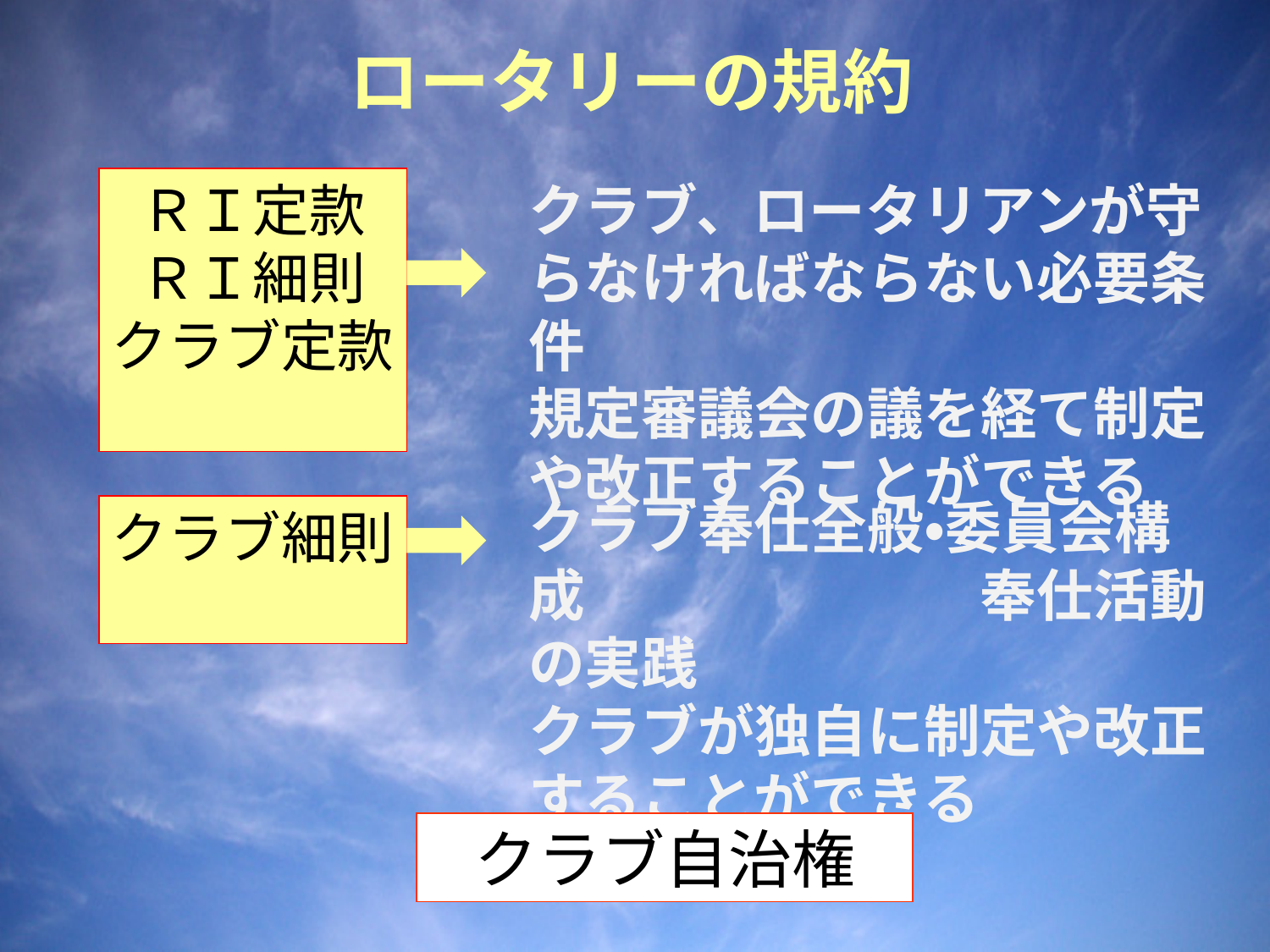

# ロータリーの規約
ＲＩ定款
ＲＩ細則
クラブ定款
クラブ、ロータリアンが守らなければならない必要条件
規定審議会の議を経て制定や改正することができる

クラブ奉仕全般・委員会構成　　　　　　　奉仕活動の実践
クラブが独自に制定や改正することができる
クラブ細則

クラブ自治権